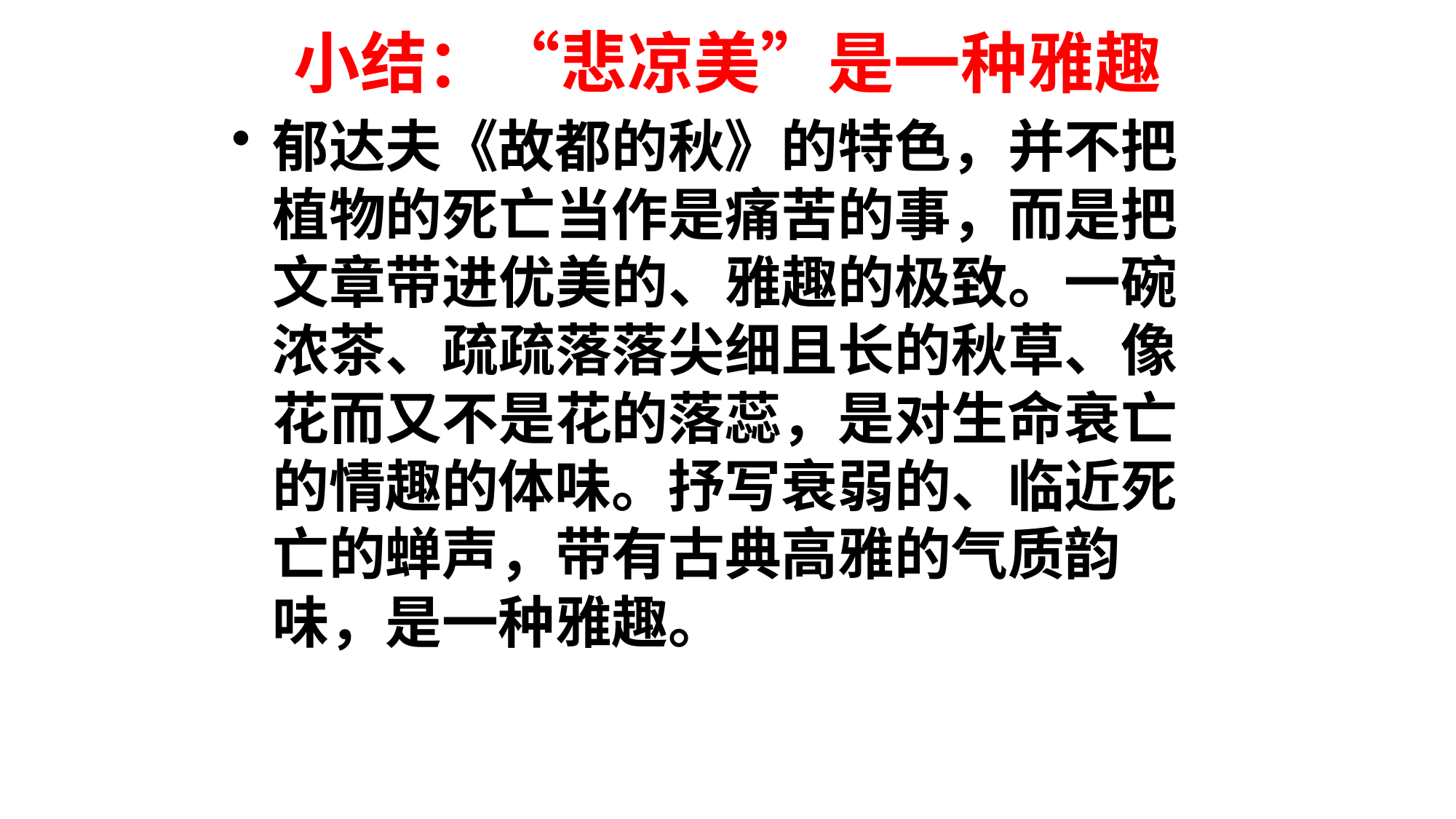

# 小结：“悲凉美”是一种雅趣
郁达夫《故都的秋》的特色，并不把植物的死亡当作是痛苦的事，而是把文章带进优美的、雅趣的极致。一碗浓茶、疏疏落落尖细且长的秋草、像花而又不是花的落蕊，是对生命衰亡的情趣的体味。抒写衰弱的、临近死亡的蝉声，带有古典高雅的气质韵味，是一种雅趣。